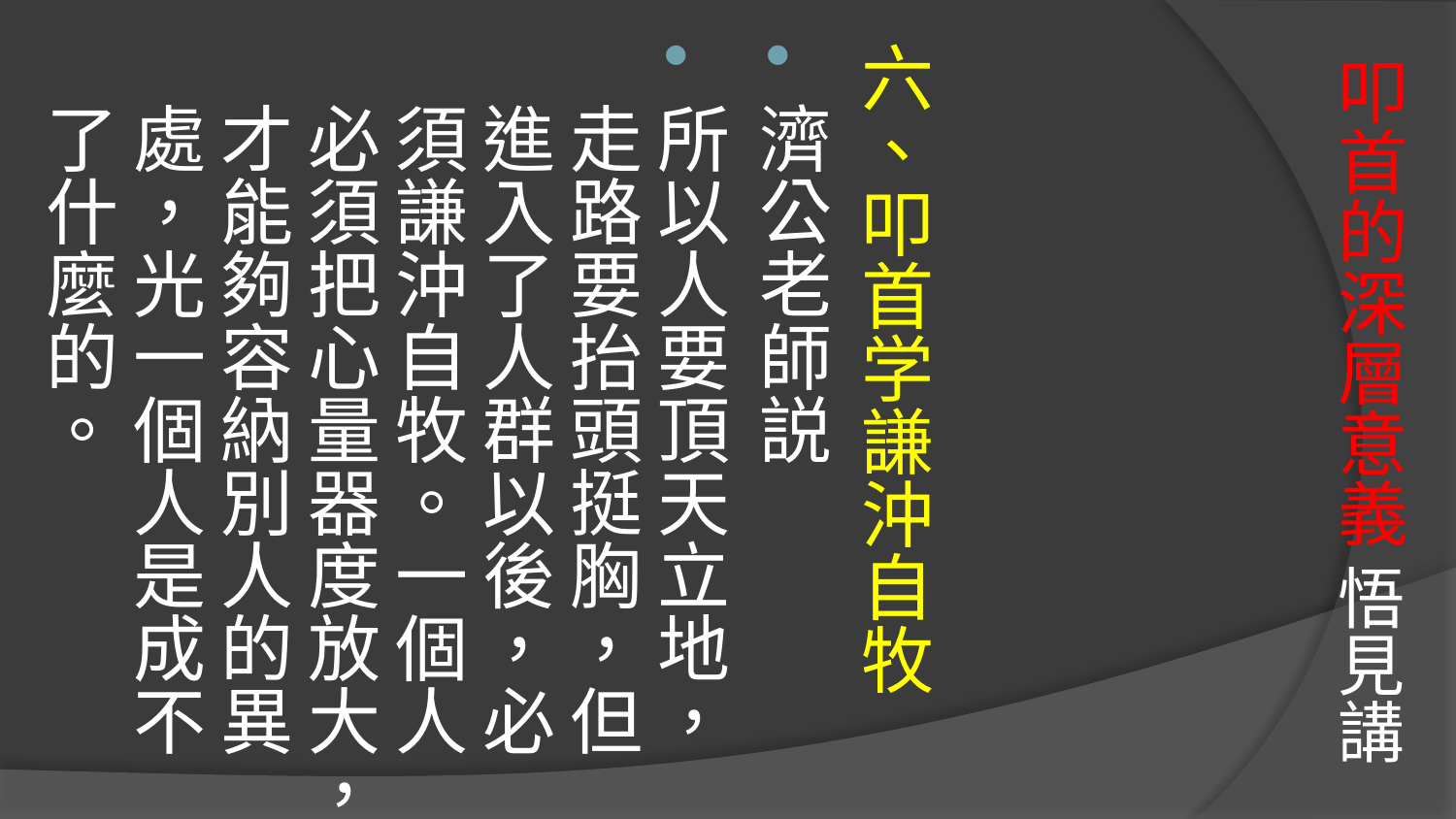

六、叩首学謙沖自牧
濟公老師説
所以人要頂天立地，走路要抬頭挺胸，但進入了人群以後，必須謙沖自牧。一個人必須把心量器度放大，才能夠容納別人的異處，光一個人是成不了什麼的。
# 叩首的深層意義 悟見講